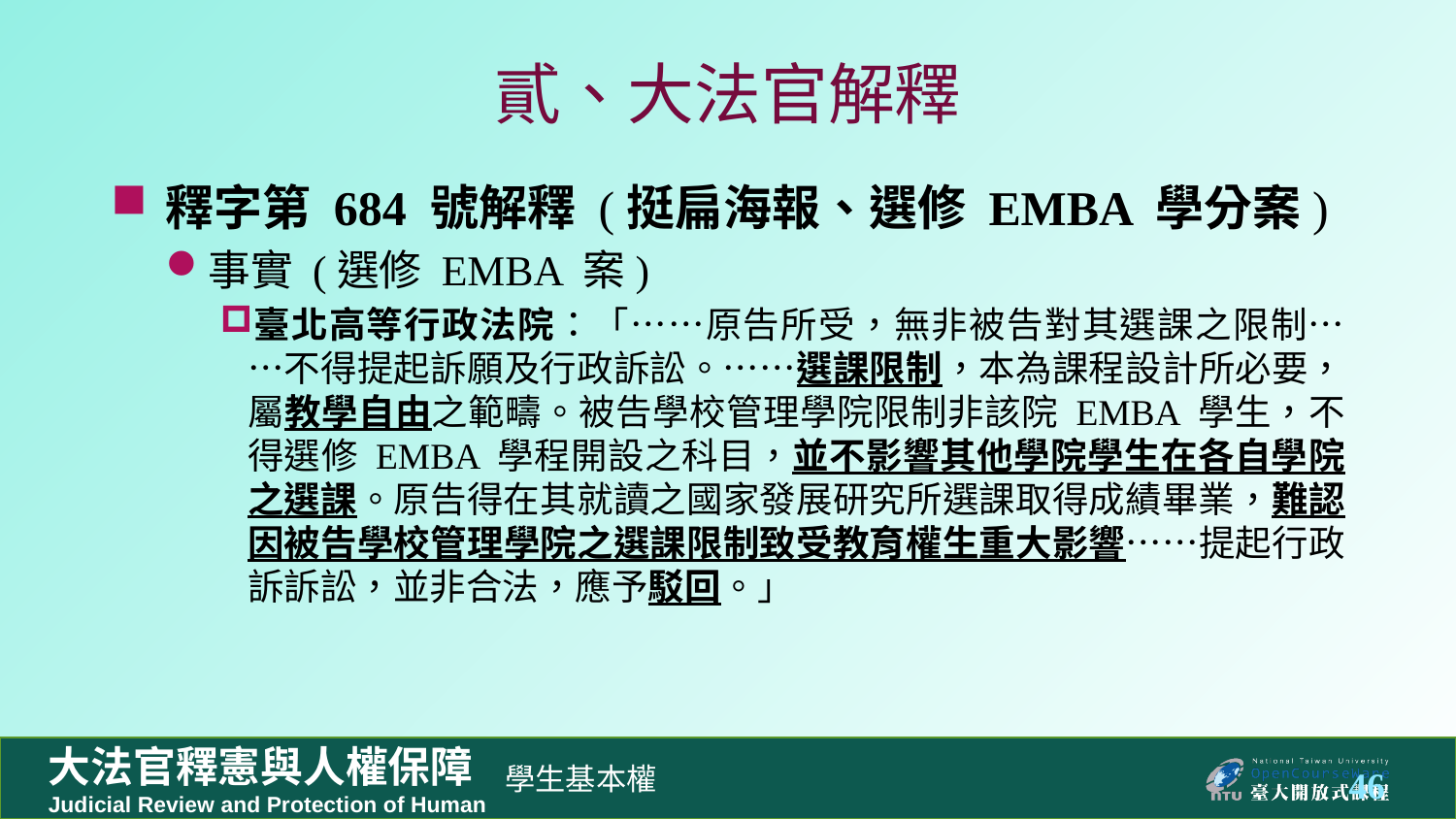

# 貳、大法官解釋
釋字第 684 號解釋 (挺扁海報、選修 EMBA 學分案)
事實 (選修 EMBA 案)
臺北高等行政法院：「……原告所受，無非被告對其選課之限制……不得提起訴願及行政訴訟。……選課限制，本為課程設計所必要，屬教學自由之範疇。被告學校管理學院限制非該院 EMBA 學生，不得選修 EMBA 學程開設之科目，並不影響其他學院學生在各自學院之選課。原告得在其就讀之國家發展研究所選課取得成績畢業，難認因被告學校管理學院之選課限制致受教育權生重大影響……提起行政訴訴訟，並非合法，應予駁回。」